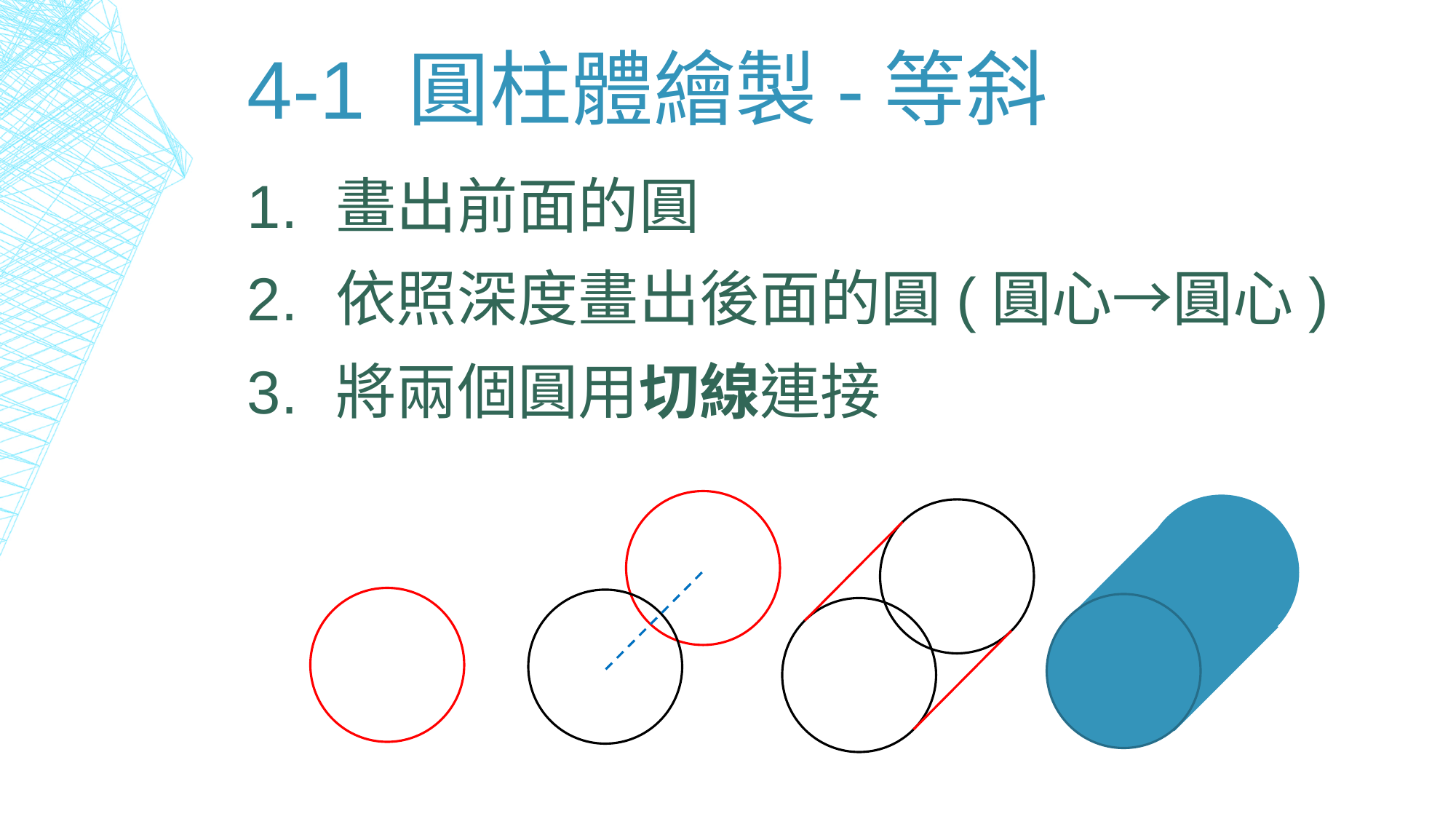

# 4-1 圓柱體繪製-等斜
畫出前面的圓
依照深度畫出後面的圓(圓心→圓心)
將兩個圓用切線連接